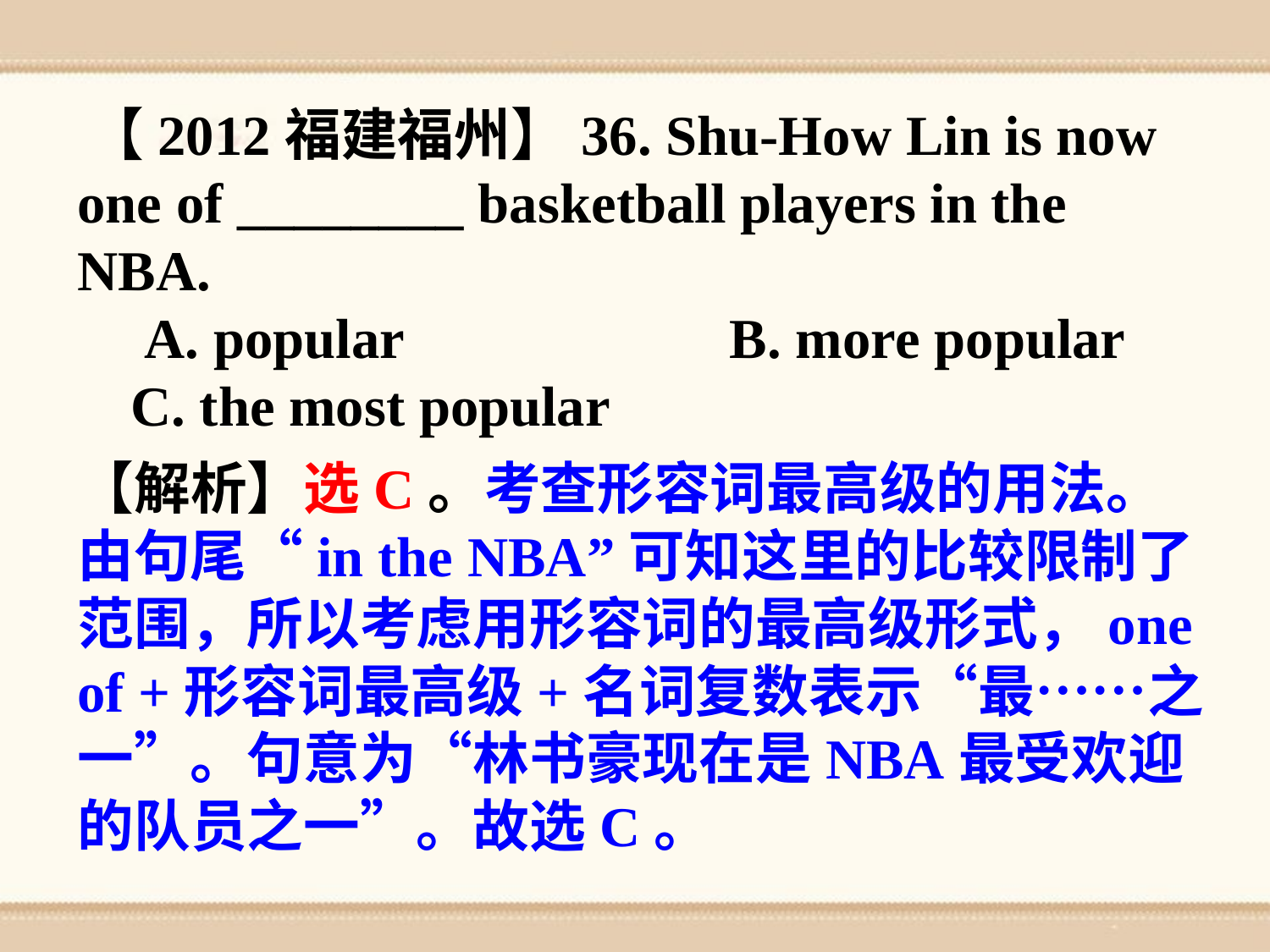

【2012福建福州】36. Shu-How Lin is now one of ________ basketball players in the NBA.
    A. popular                       B. more popular
   C. the most popular
【解析】选C。考查形容词最高级的用法。由句尾“in the NBA”可知这里的比较限制了范围，所以考虑用形容词的最高级形式，one of +形容词最高级+名词复数表示“最……之一”。句意为“林书豪现在是NBA最受欢迎的队员之一”。故选C。